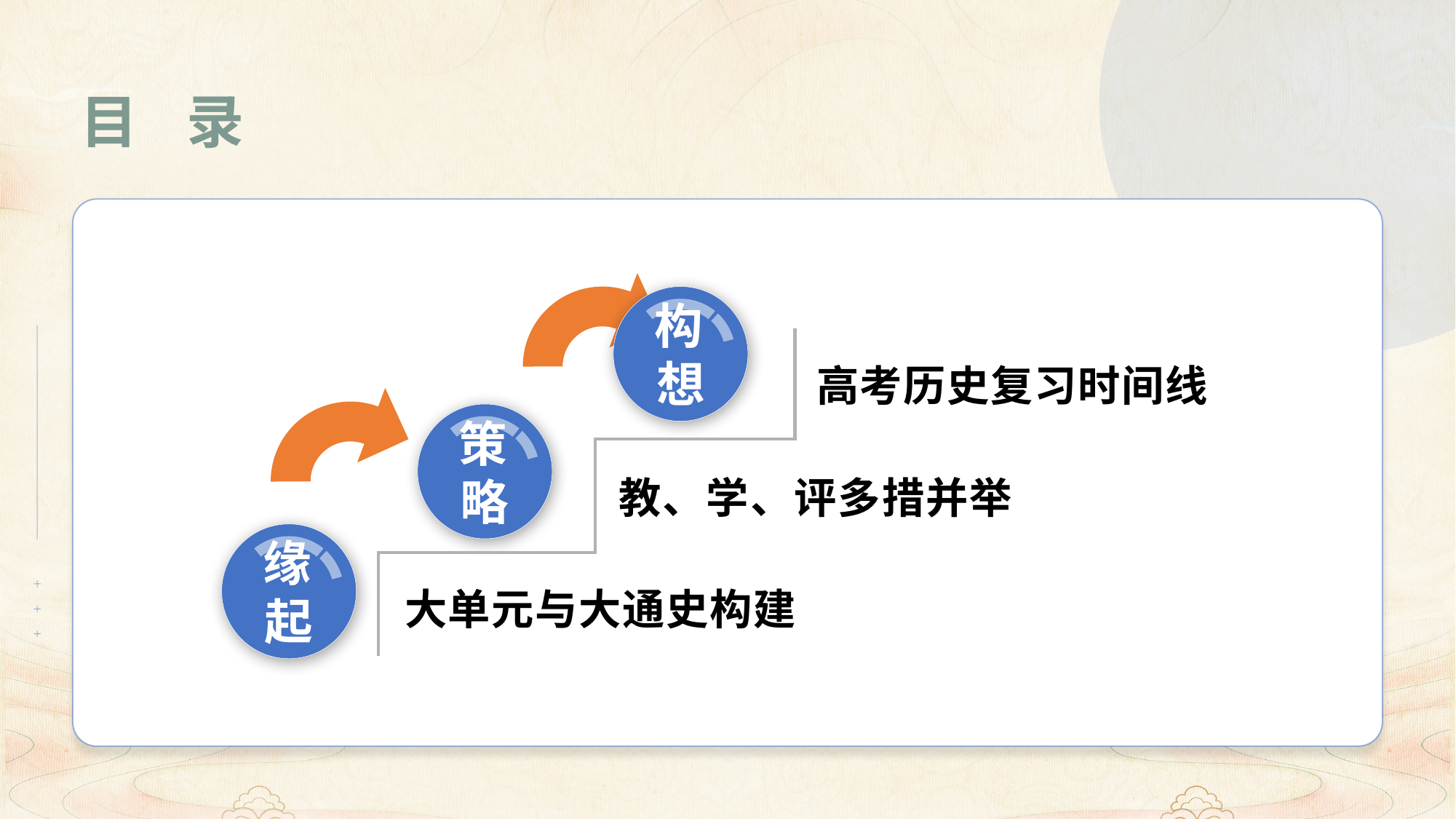

目   录

构想

高考历史复习时间线

策略

教、学、评多措并举
缘起

大单元与大通史构建